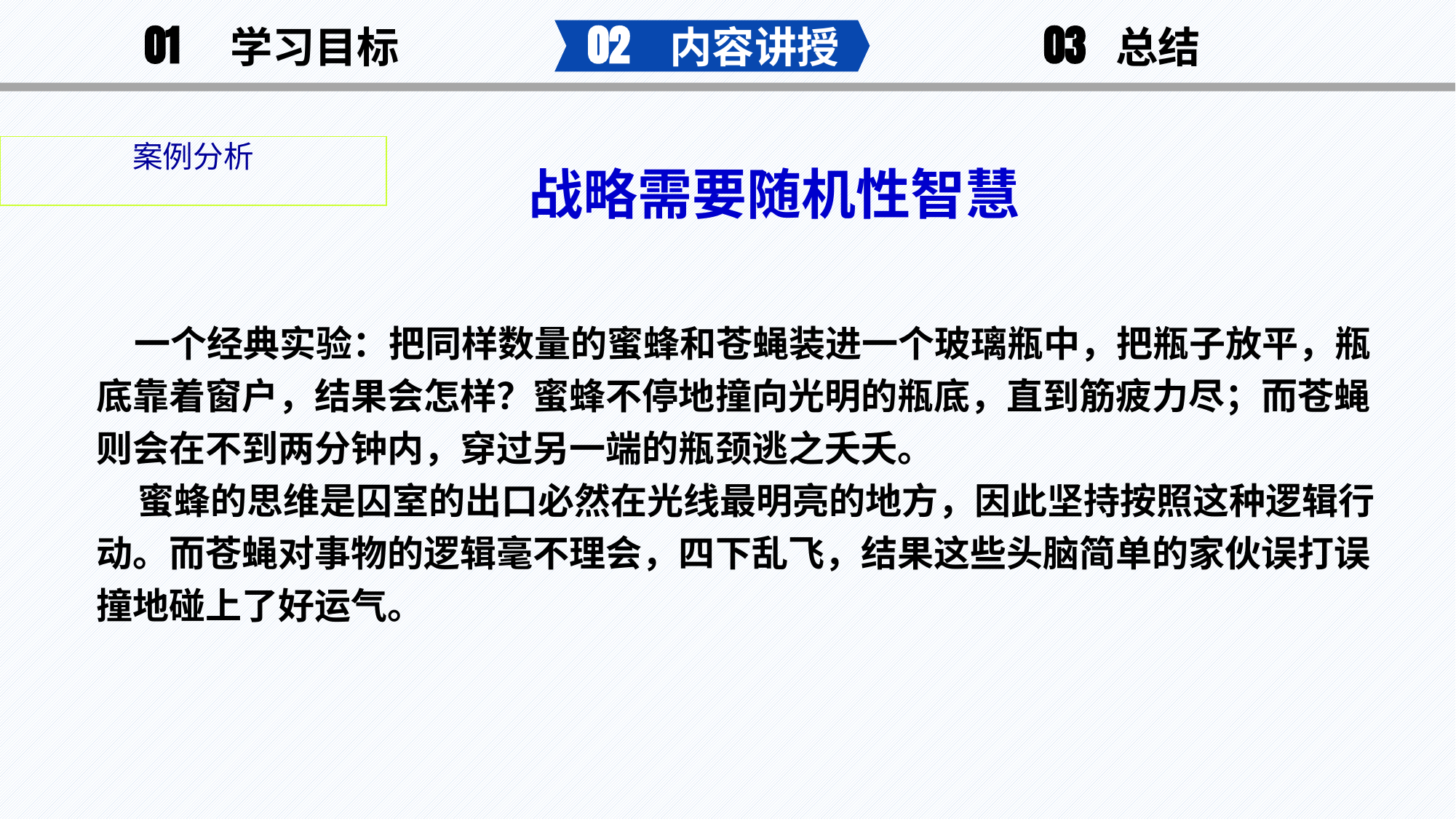

02   内容讲授
03  总结
01    学习目标

案例分析
战略需要随机性智慧
     一个经典实验：把同样数量的蜜蜂和苍蝇装进一个玻璃瓶中，把瓶子放平，瓶底靠着窗户，结果会怎样？蜜蜂不停地撞向光明的瓶底，直到筋疲力尽；而苍蝇则会在不到两分钟内，穿过另一端的瓶颈逃之夭夭。
    蜜蜂的思维是囚室的出口必然在光线最明亮的地方，因此坚持按照这种逻辑行动。而苍蝇对事物的逻辑毫不理会，四下乱飞，结果这些头脑简单的家伙误打误撞地碰上了好运气。